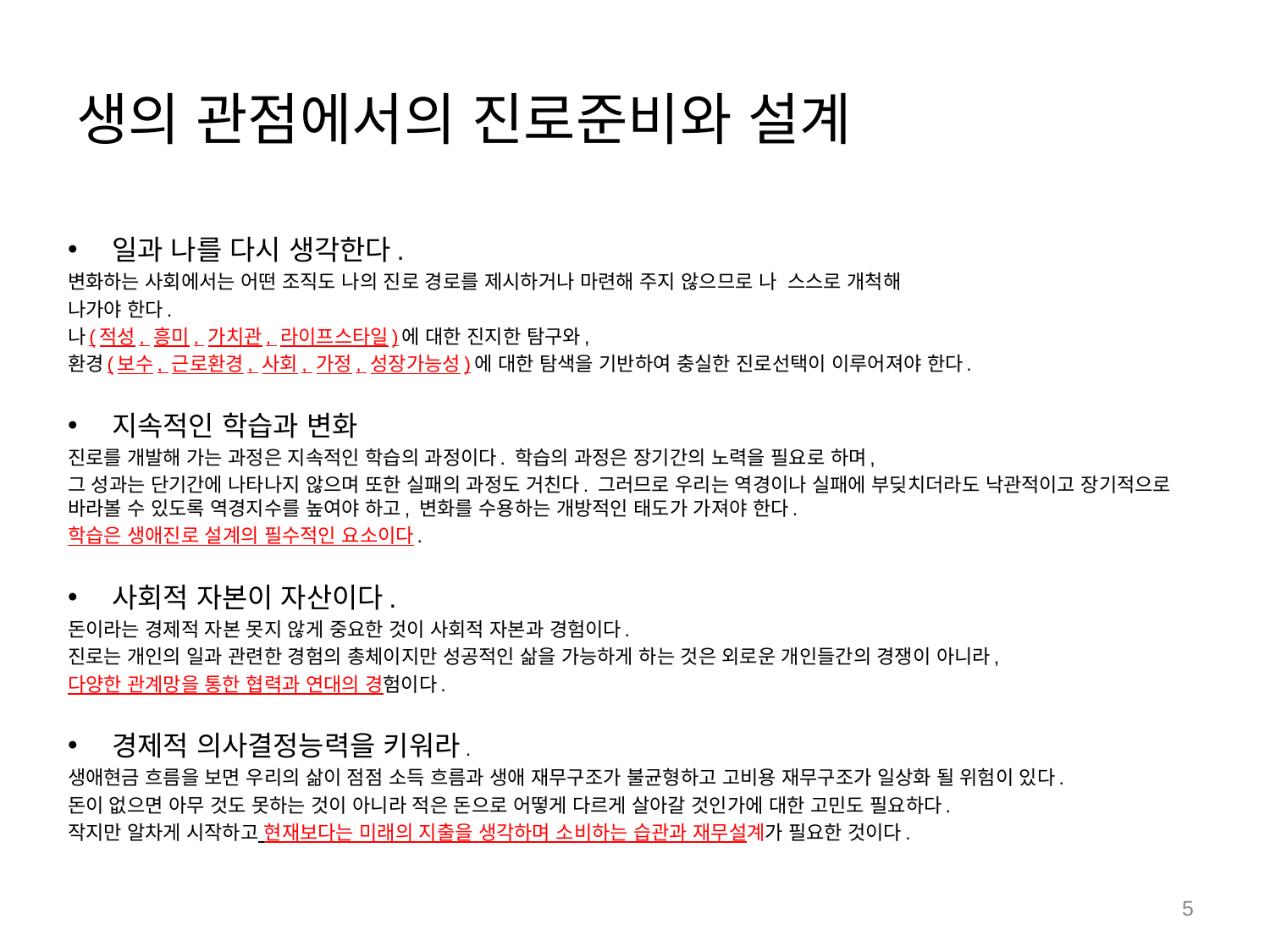

# 생의 관점에서의 진로준비와 설계
일과 나를 다시 생각한다.
변화하는 사회에서는 어떤 조직도 나의 진로 경로를 제시하거나 마련해 주지 않으므로 나  스스로 개척해
나가야 한다.
나(적성, 흥미, 가치관, 라이프스타일)에 대한 진지한 탐구와,
환경(보수, 근로환경, 사회, 가정, 성장가능성)에 대한 탐색을 기반하여 충실한 진로선택이 이루어져야 한다.

지속적인 학습과 변화
진로를 개발해 가는 과정은 지속적인 학습의 과정이다. 학습의 과정은 장기간의 노력을 필요로 하며,
그 성과는 단기간에 나타나지 않으며 또한 실패의 과정도 거친다. 그러므로 우리는 역경이나 실패에 부딪치더라도 낙관적이고 장기적으로 바라볼 수 있도록 역경지수를 높여야 하고, 변화를 수용하는 개방적인 태도가 가져야 한다.
학습은 생애진로 설계의 필수적인 요소이다.

사회적 자본이 자산이다.
돈이라는 경제적 자본 못지 않게 중요한 것이 사회적 자본과 경험이다.
진로는 개인의 일과 관련한 경험의 총체이지만 성공적인 삶을 가능하게 하는 것은 외로운 개인들간의 경쟁이 아니라,
다양한 관계망을 통한 협력과 연대의 경험이다.

경제적 의사결정능력을 키워라.
생애현금 흐름을 보면 우리의 삶이 점점 소득 흐름과 생애 재무구조가 불균형하고 고비용 재무구조가 일상화 될 위험이 있다.
돈이 없으면 아무 것도 못하는 것이 아니라 적은 돈으로 어떻게 다르게 살아갈 것인가에 대한 고민도 필요하다.
작지만 알차게 시작하고 현재보다는 미래의 지출을 생각하며 소비하는 습관과 재무설계가 필요한 것이다.
5